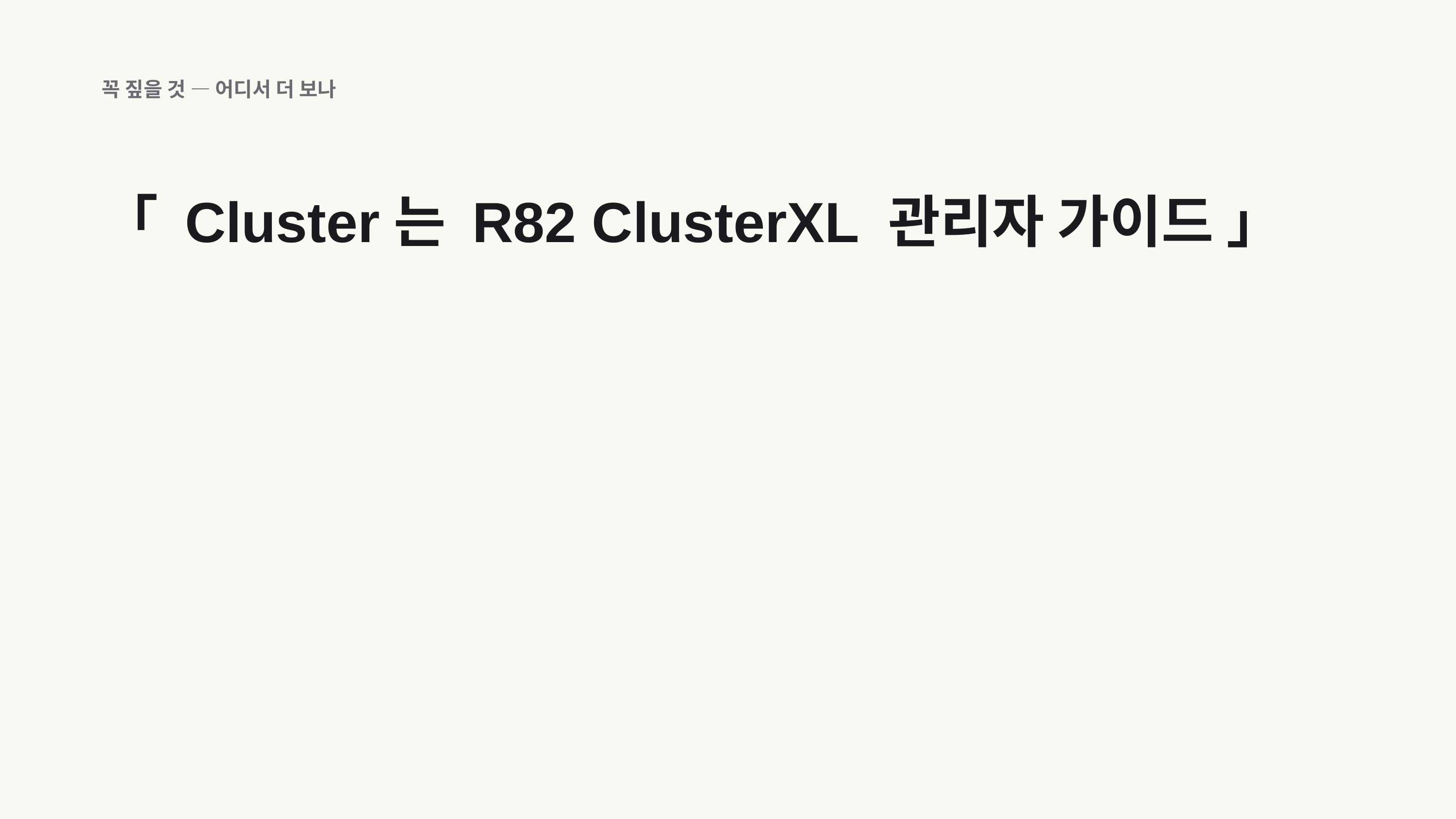

꼭 짚을 것 — 어디서 더 보나
「 Cluster는 R82 ClusterXL 관리자 가이드 」